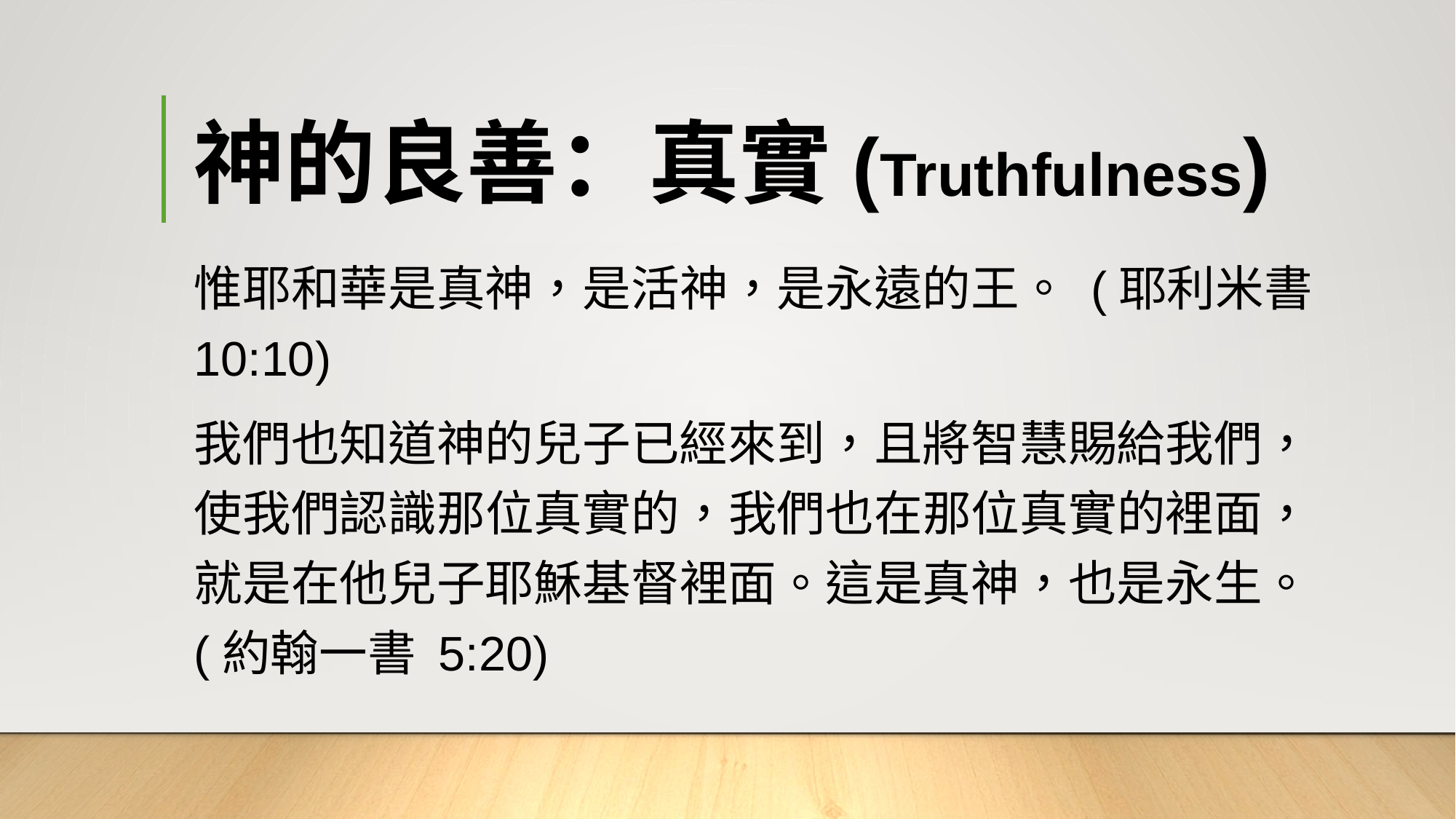

# 神的良善：真實(Truthfulness)
惟耶和華是真神，是活神，是永遠的王。 (耶利米書 10:10)
我們也知道神的兒子已經來到，且將智慧賜給我們，使我們認識那位真實的，我們也在那位真實的裡面，就是在他兒子耶穌基督裡面。這是真神，也是永生。 (約翰一書 5:20)